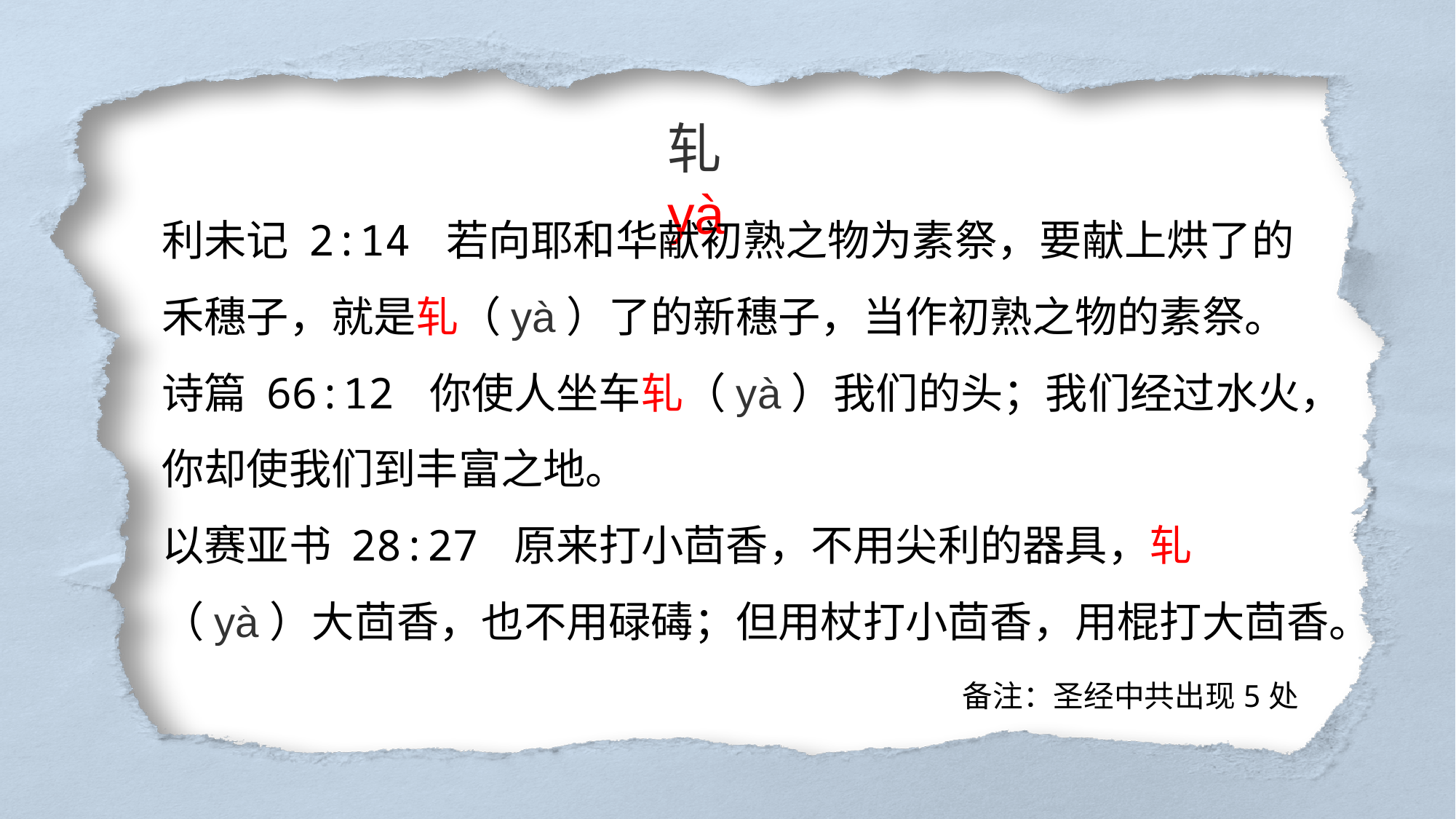

轧yà
利未记 2:14 若向耶和华献初熟之物为素祭，要献上烘了的禾穗子，就是轧（yà）了的新穗子，当作初熟之物的素祭。
诗篇 66:12 你使人坐车轧（yà）我们的头；我们经过水火，你却使我们到丰富之地。
以赛亚书 28:27 原来打小茴香，不用尖利的器具，轧（yà）大茴香，也不用碌碡；但用杖打小茴香，用棍打大茴香。
备注：圣经中共出现5处